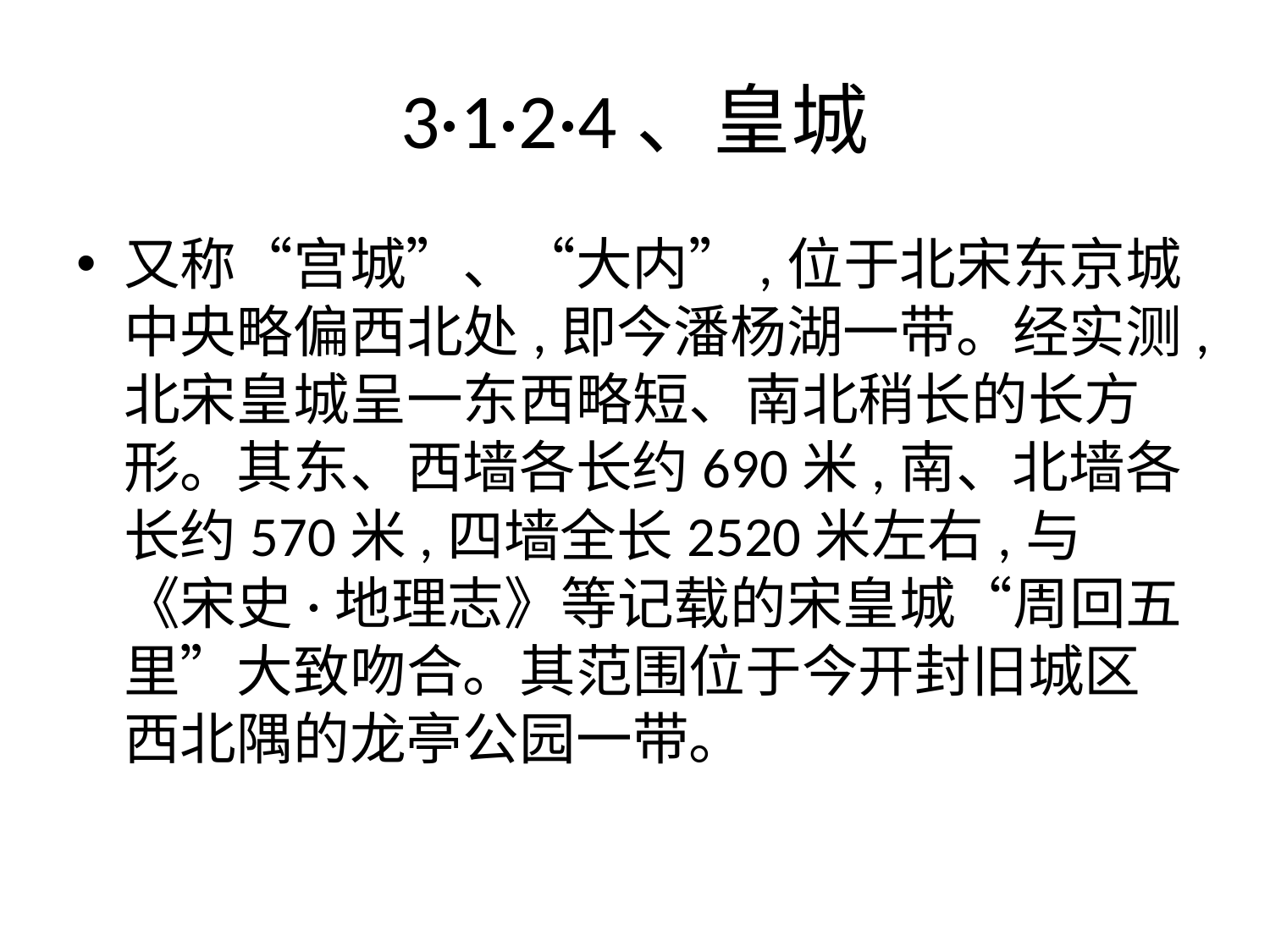

# 3·1·2·4、皇城
又称“宫城”、“大内”,位于北宋东京城中央略偏西北处,即今潘杨湖一带。经实测,北宋皇城呈一东西略短、南北稍长的长方形。其东、西墙各长约690米,南、北墙各长约570米,四墙全长2520米左右,与《宋史·地理志》等记载的宋皇城“周回五里”大致吻合。其范围位于今开封旧城区西北隅的龙亭公园一带。